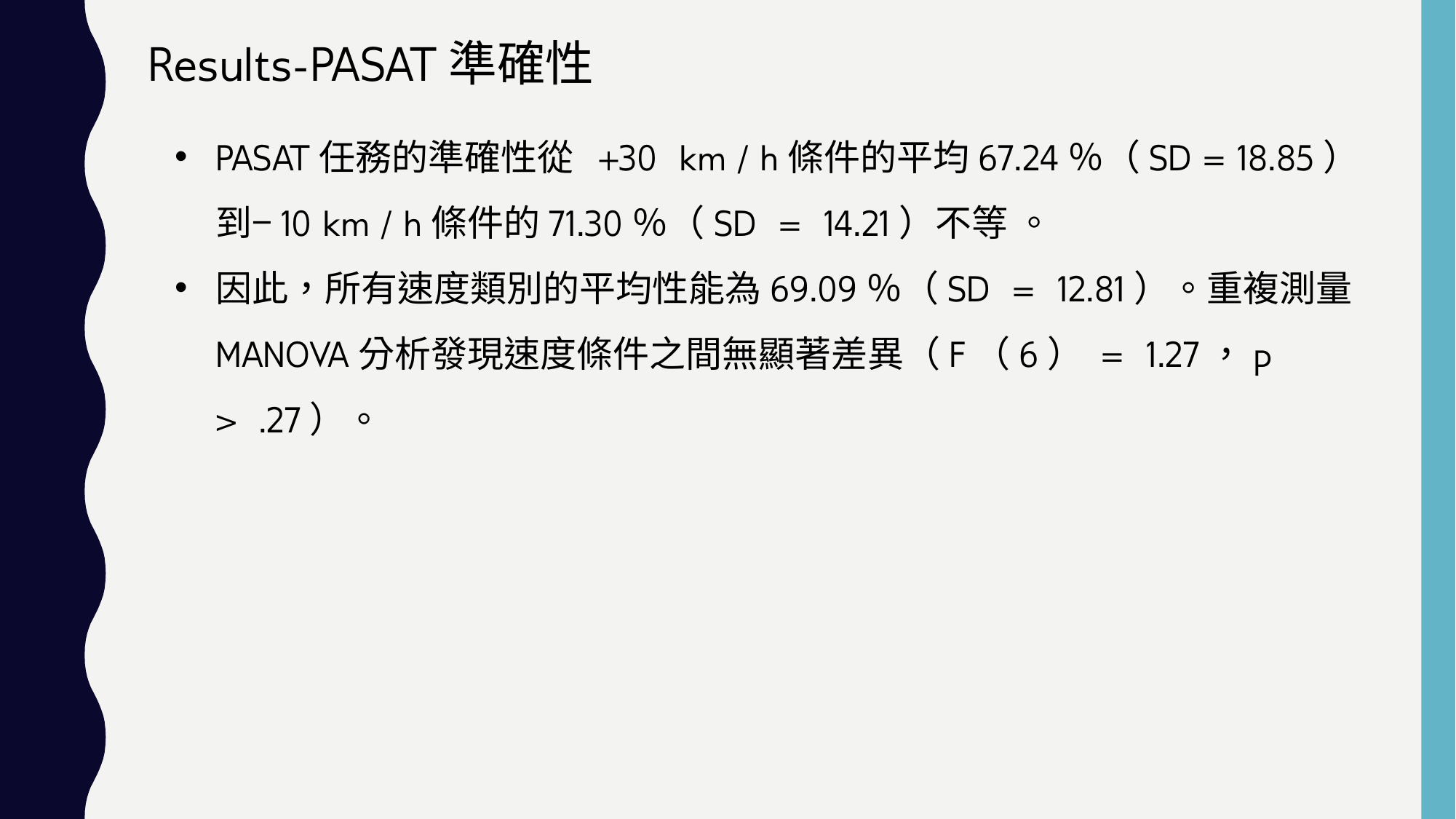

Results-PASAT準確性
PASAT任務的準確性從  +30  km / h條件的平均67.24％（SD = 18.85）到−10 km / h條件的71.30％（SD  =  14.21）不等 。
因此，所有速度類別的平均性能為6​​9.09％（SD  =  12.81）。重複測量MANOVA分析發現速度條件之間無顯著差異（F（6） =  1.27，p  >  .27）。